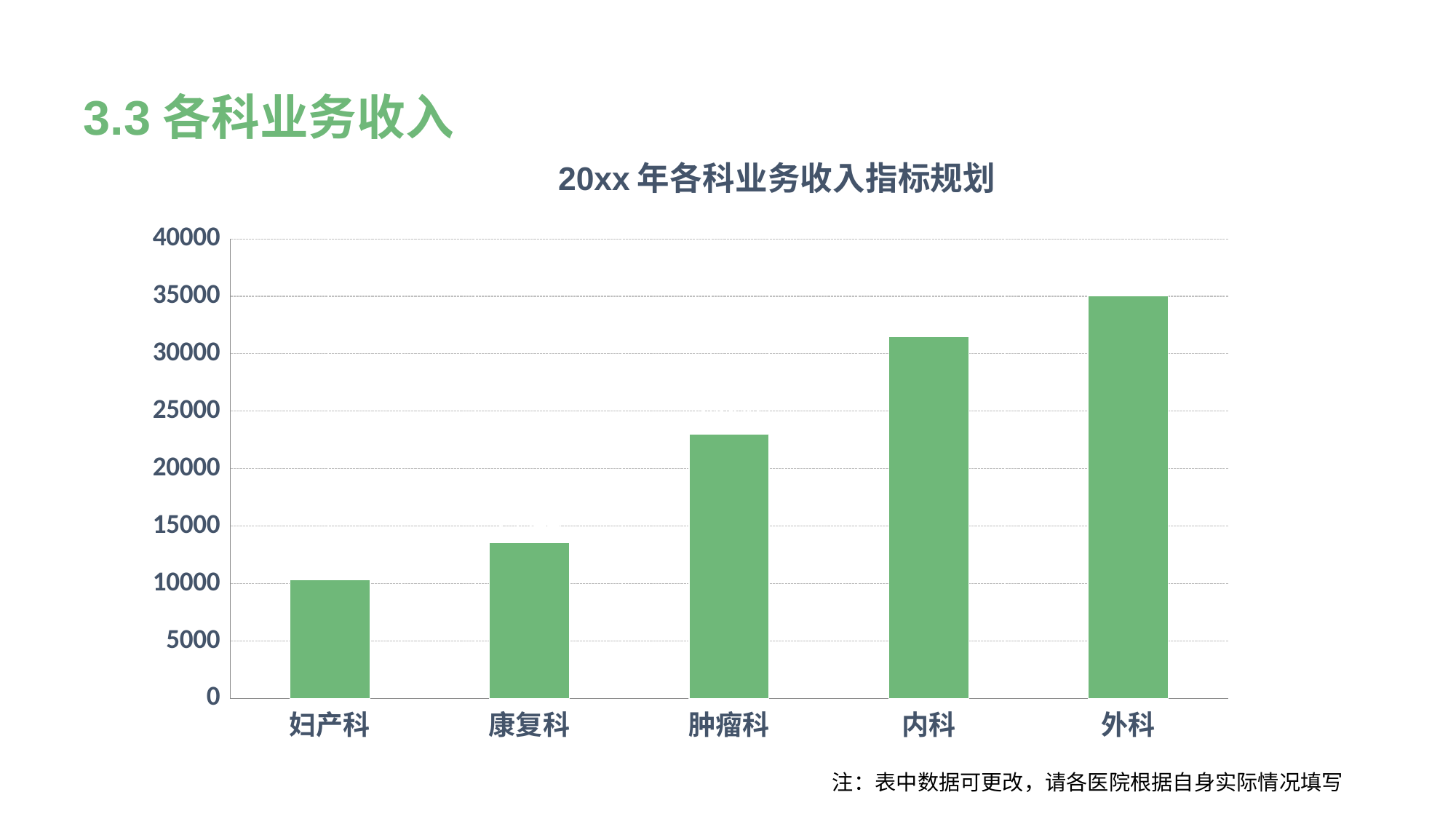

3.3各科业务收入

### Chart: 20xx年各科业务收入指标规划

| Category | 业务收入（万元） |
|---|---|
| 妇产科 | 10352.0 |
| 康复科 | 13544.0 |
| 肿瘤科 | 23000.0 |
| 内科 | 31502.0 |
| 外科 | 35004.0 |
注：表中数据可更改，请各医院根据自身实际情况填写